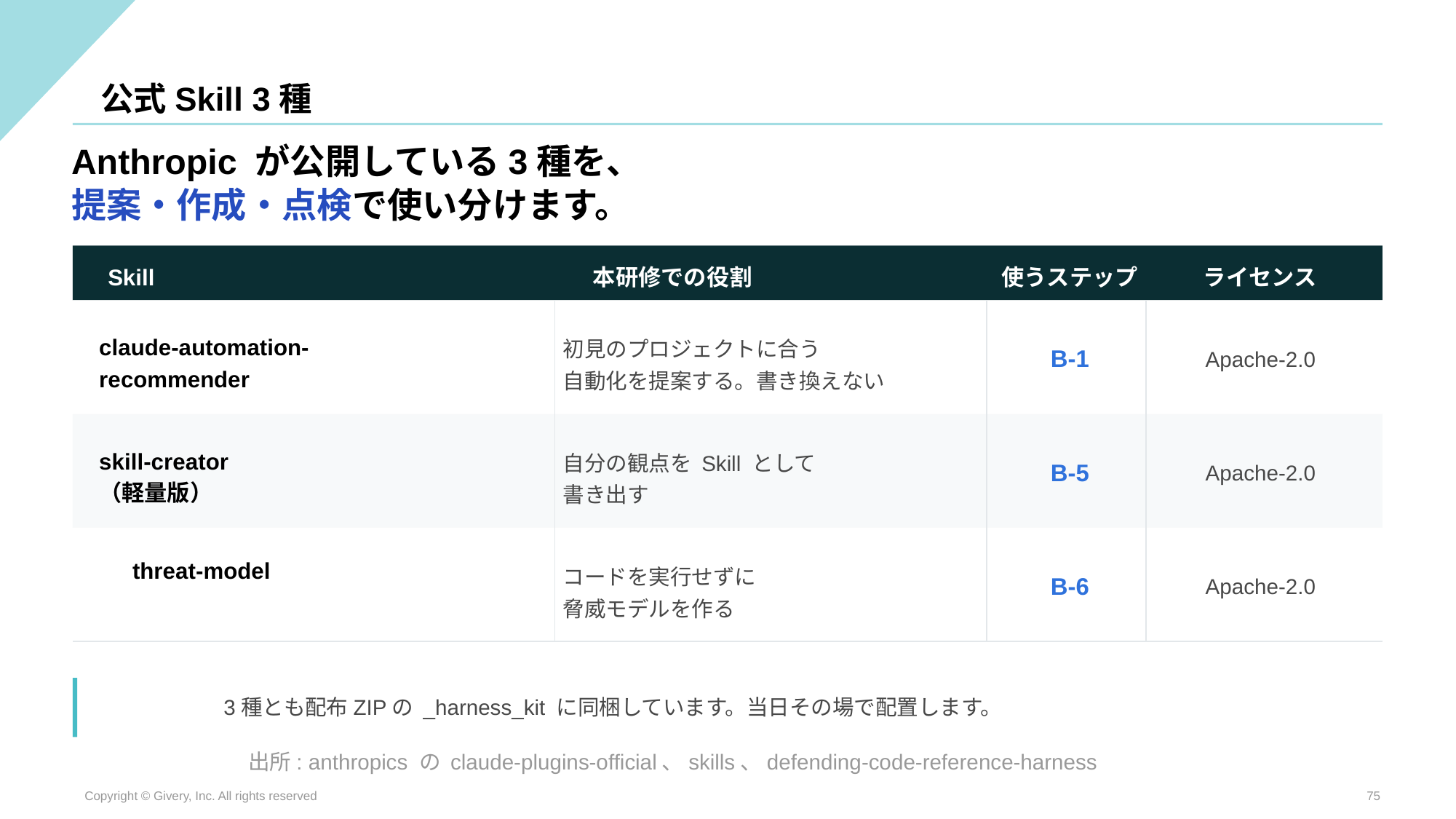

公式Skill 3種

Anthropic が公開している3種を、
提案・作成・点検で使い分けます。

Skill
本研修での役割
使うステップ
ライセンス

claude-automation-
recommender
初見のプロジェクトに合う
自動化を提案する。書き換えない
B-1
Apache-2.0

skill-creator
（軽量版）
自分の観点を Skill として
書き出す
B-5
Apache-2.0

threat-model
コードを実行せずに
脅威モデルを作る
B-6
Apache-2.0

3種とも配布ZIPの _harness_kit に同梱しています。当日その場で配置します。
出所: anthropics の claude-plugins-official、skills、defending-code-reference-harness
Copyright © Givery, Inc. All rights reserved
75